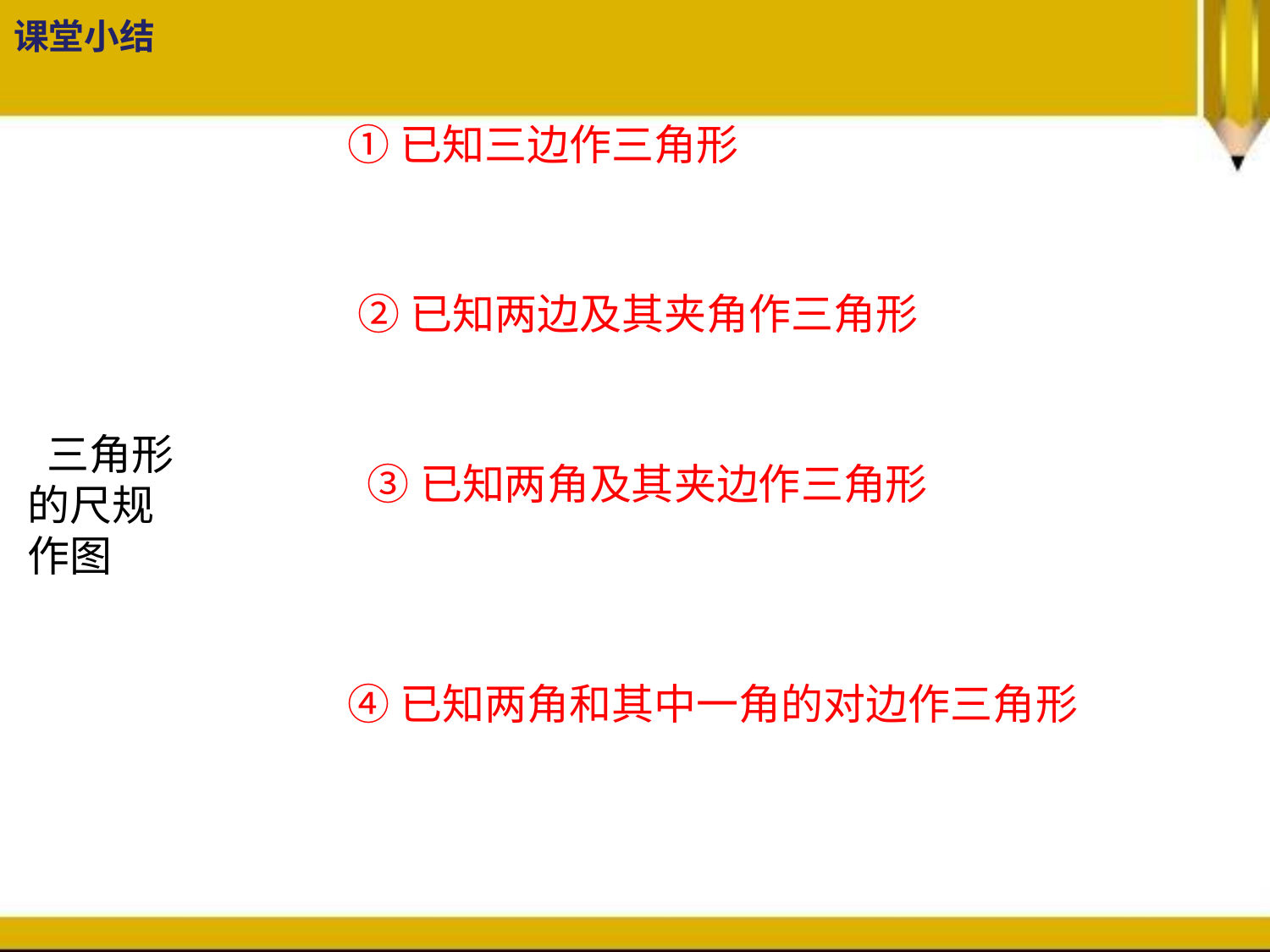

课堂小结
①已知三边作三角形

②已知两边及其夹角作三角形

 三角形的尺规作图
③已知两角及其夹边作三角形

④已知两角和其中一角的对边作三角形